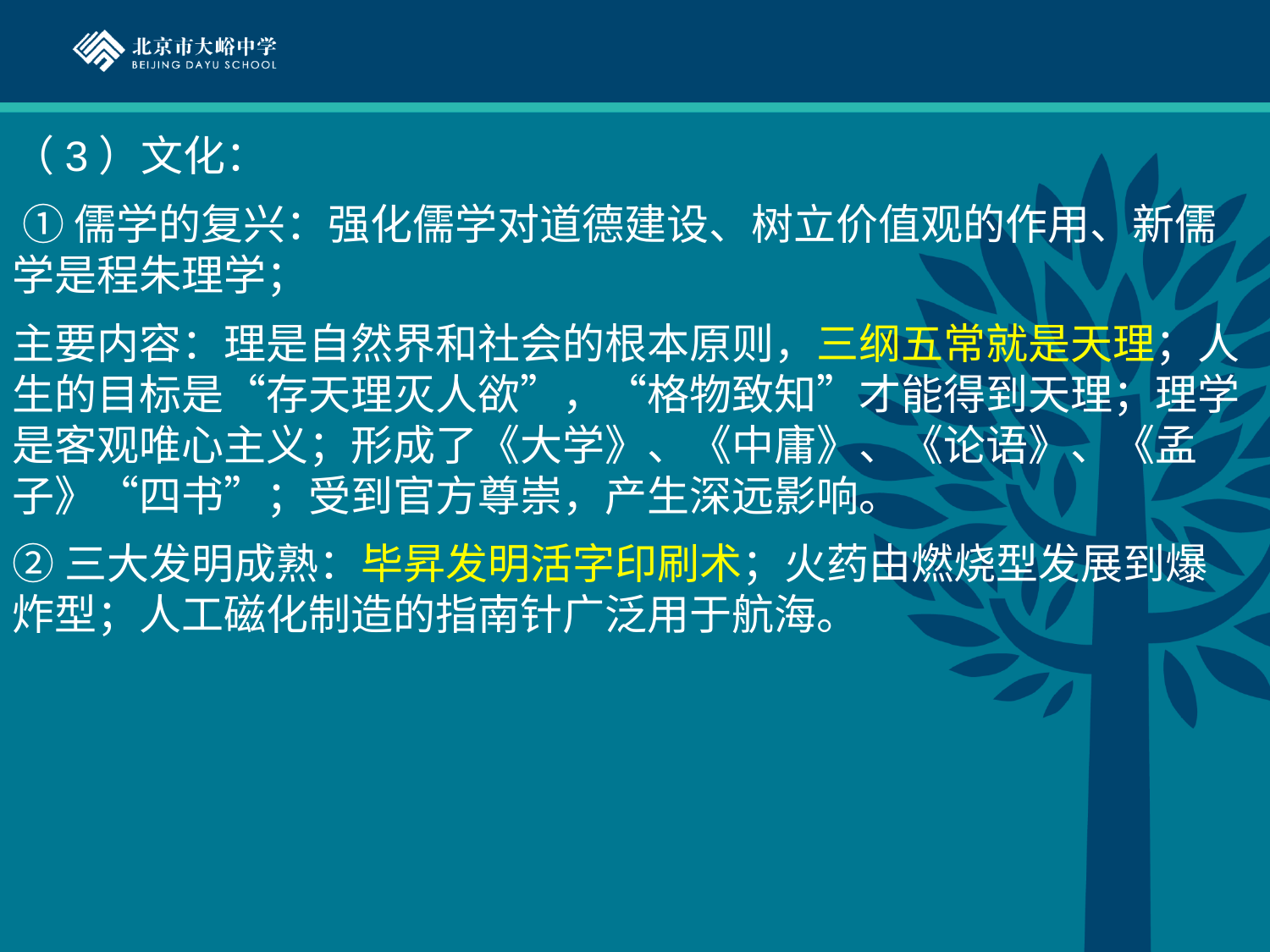

（3）文化：
 ①儒学的复兴：强化儒学对道德建设、树立价值观的作用、新儒学是程朱理学；
主要内容：理是自然界和社会的根本原则，三纲五常就是天理；人生的目标是“存天理灭人欲”，“格物致知”才能得到天理；理学是客观唯心主义；形成了《大学》、《中庸》、《论语》、《孟子》“四书”；受到官方尊崇，产生深远影响。
②三大发明成熟：毕昇发明活字印刷术；火药由燃烧型发展到爆炸型；人工磁化制造的指南针广泛用于航海。